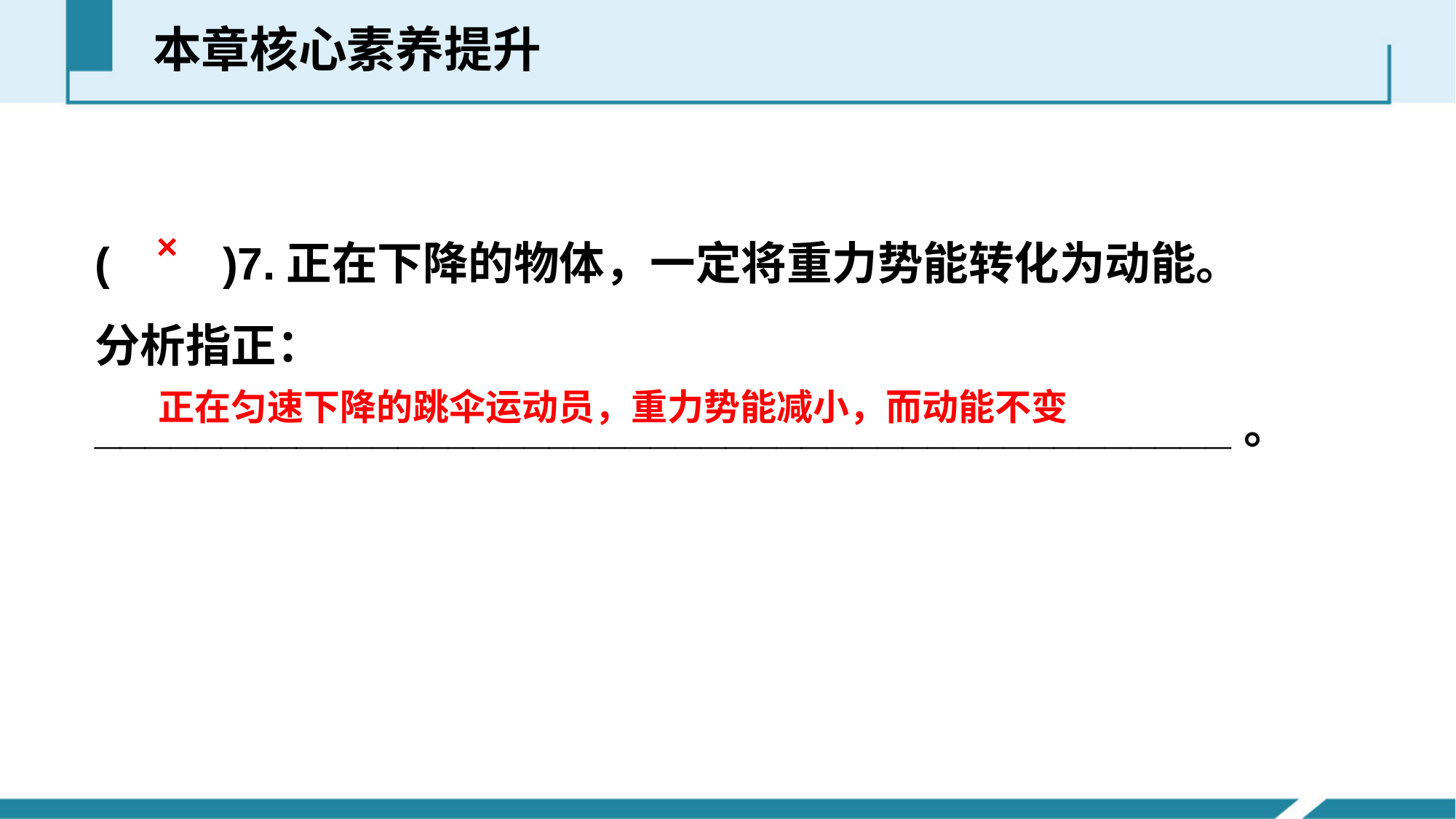

本章核心素养提升
(　　)7.正在下降的物体，一定将重力势能转化为动能。
分析指正：_____________________________________________。
×
正在匀速下降的跳伞运动员，重力势能减小，而动能不变